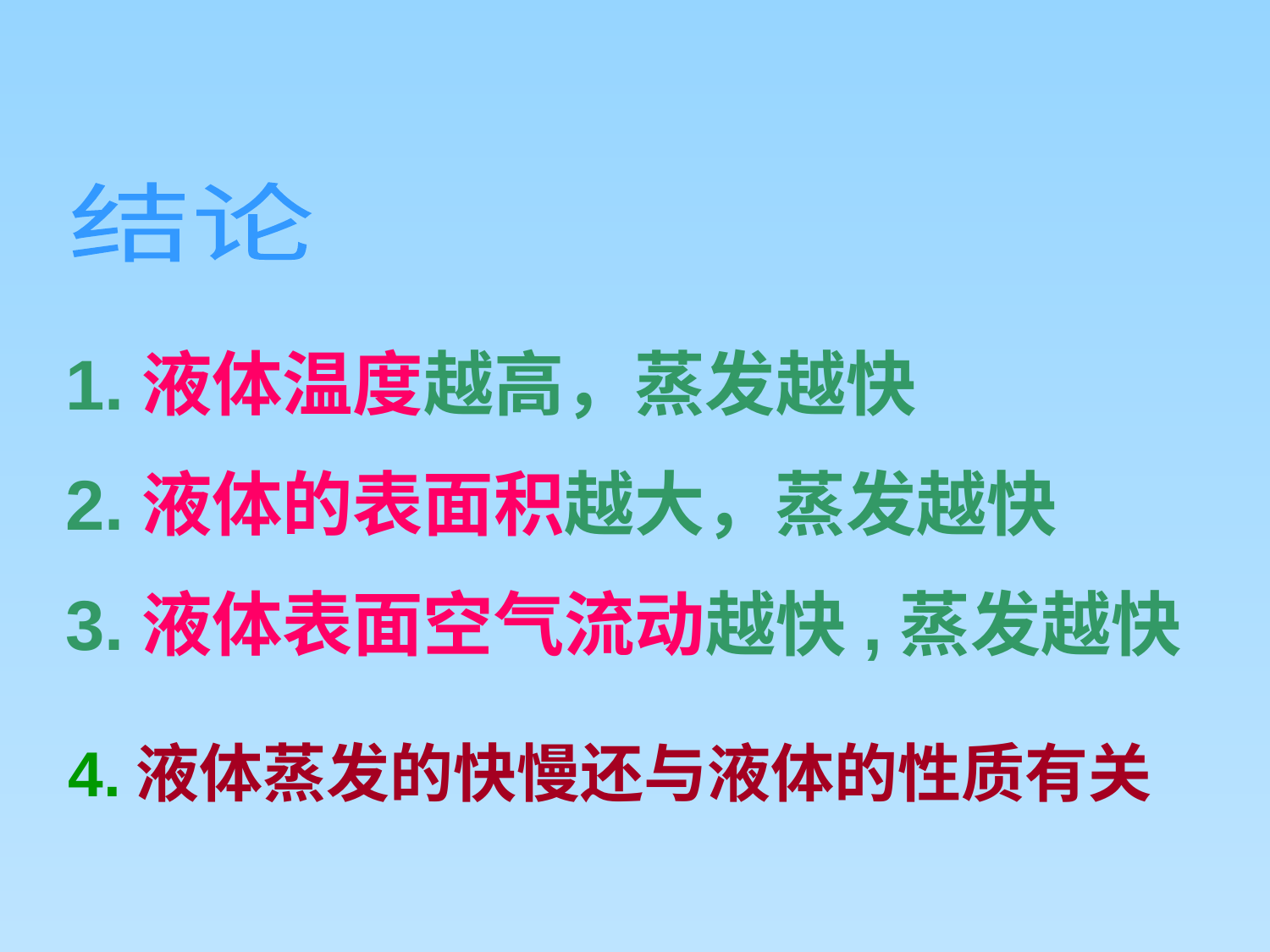

结论
1.液体温度越高，蒸发越快
2.液体的表面积越大，蒸发越快
3.液体表面空气流动越快,蒸发越快

 4.液体蒸发的快慢还与液体的性质有关